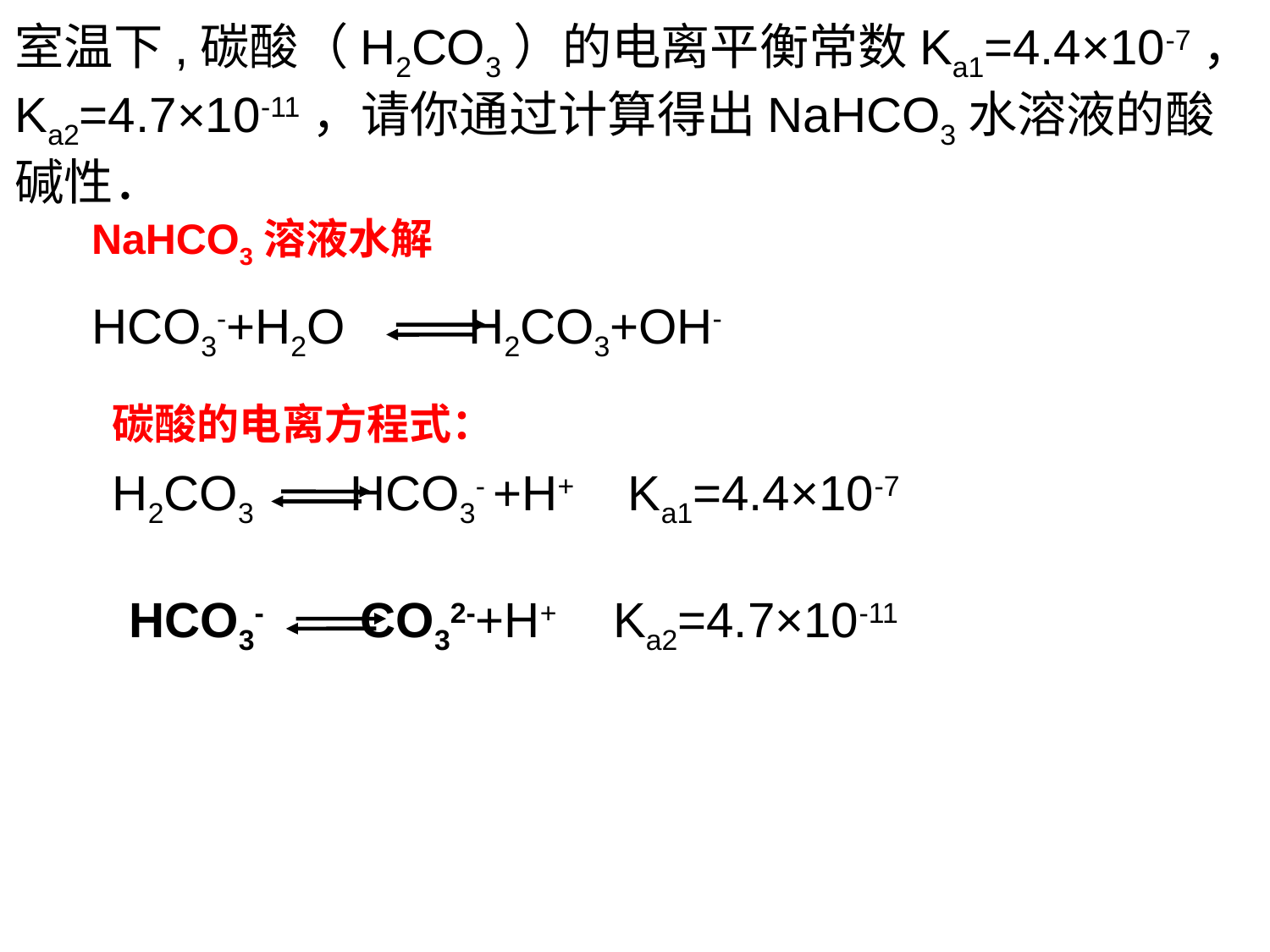

室温下,碳酸（H2CO3）的电离平衡常数Ka1=4.4×10-7，Ka2=4.7×10-11，请你通过计算得出NaHCO3水溶液的酸碱性．
NaHCO3溶液水解
HCO3-+H2O         H2CO3+OH-

碳酸的电离方程式：
H2CO3            HCO3- +H+      Ka1=4.4×10-7

HCO3-            CO32-+H+       Ka2=4.7×10-11